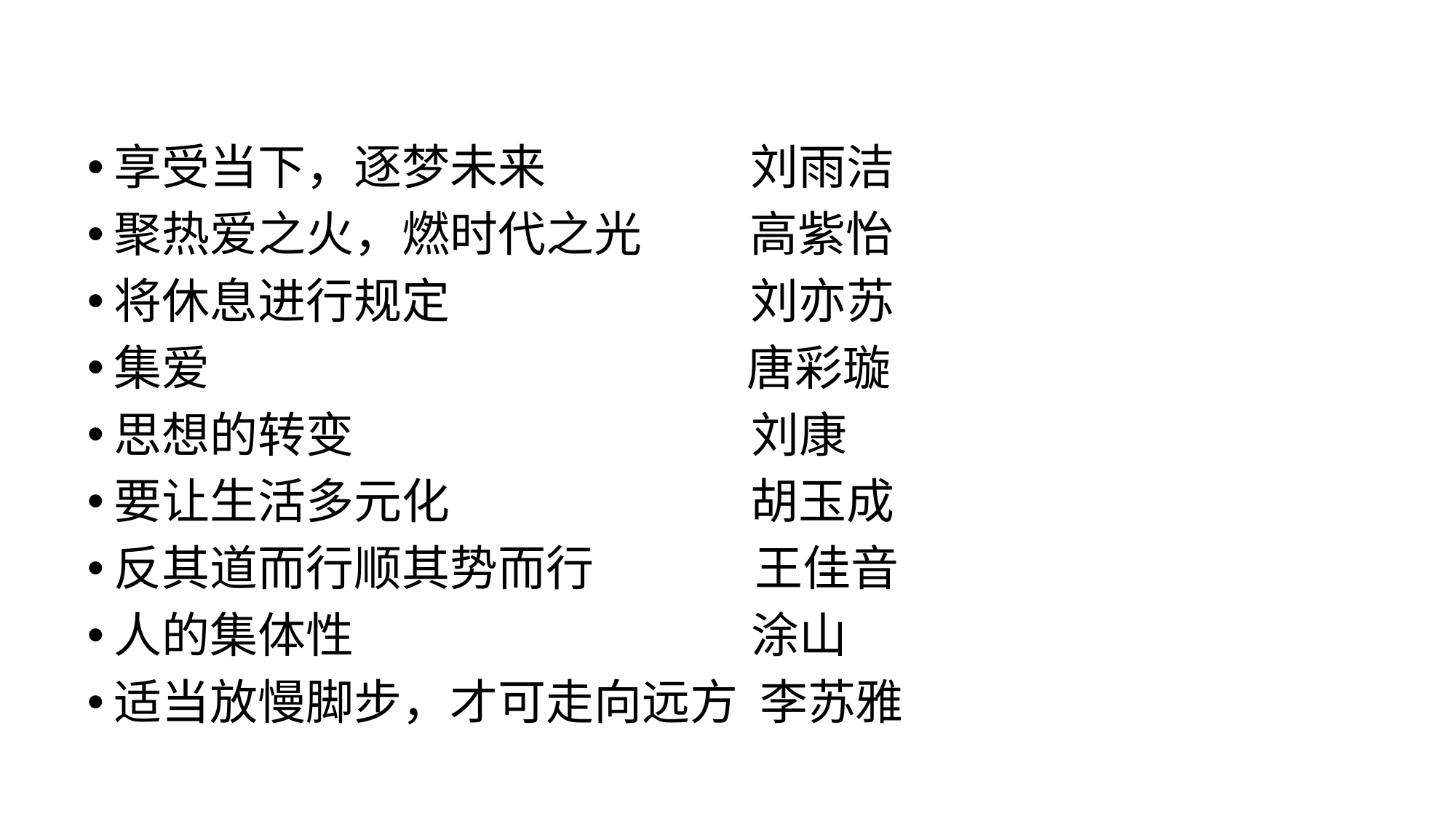

享受当下，逐梦未来                   刘雨洁
聚热爱之火，燃时代之光          高紫怡
将休息进行规定                            刘亦苏
集爱                                                  唐彩璇
思想的转变                                     刘康
要让生活多元化                            胡玉成
反其道而行顺其势而行               王佳音
人的集体性                                     涂山
适当放慢脚步，才可走向远方  李苏雅